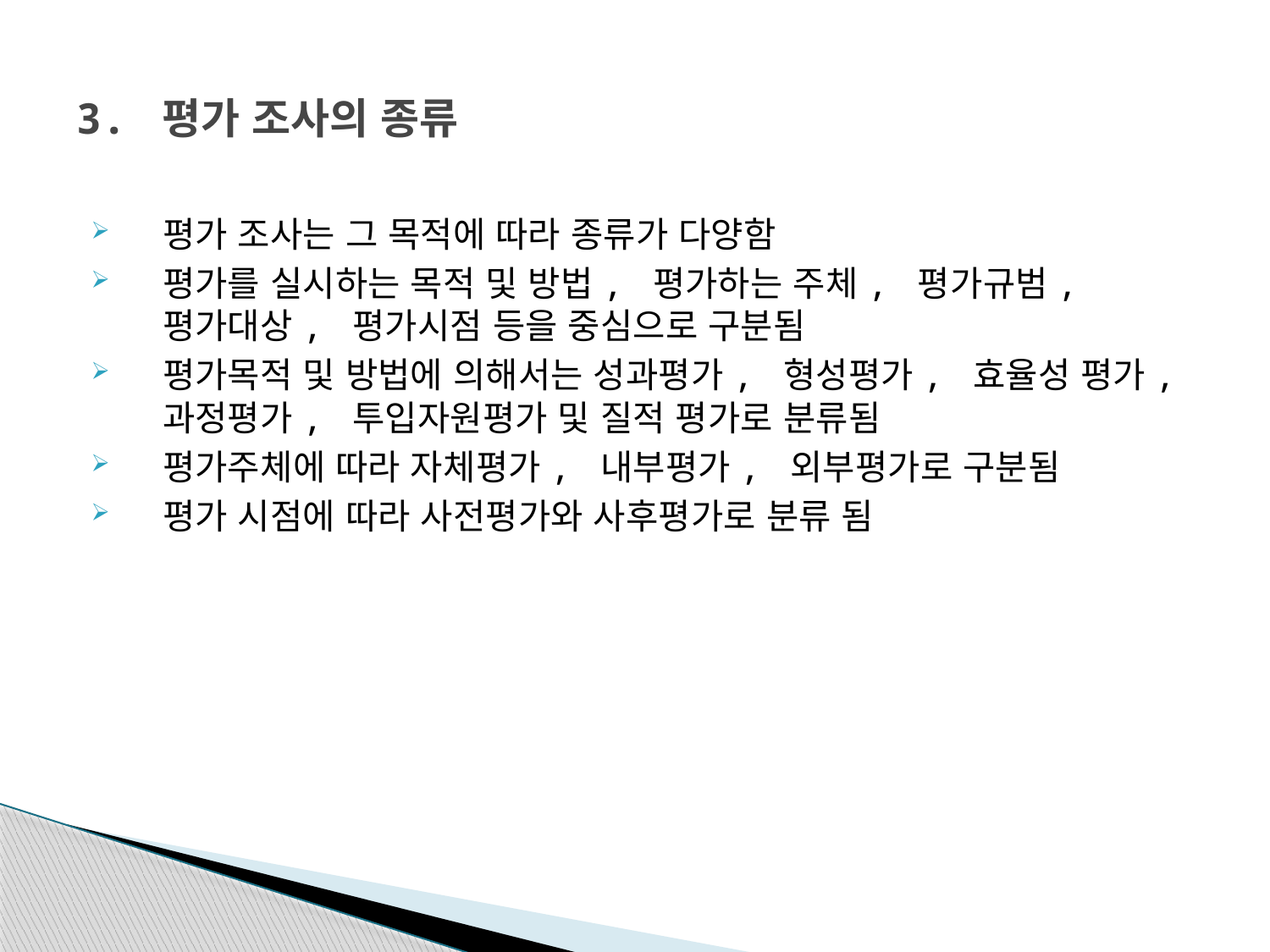

# 3. 평가 조사의 종류
평가 조사는 그 목적에 따라 종류가 다양함
평가를 실시하는 목적 및 방법, 평가하는 주체, 평가규범, 평가대상, 평가시점 등을 중심으로 구분됨
평가목적 및 방법에 의해서는 성과평가, 형성평가, 효율성 평가, 과정평가, 투입자원평가 및 질적 평가로 분류됨
평가주체에 따라 자체평가, 내부평가, 외부평가로 구분됨
평가 시점에 따라 사전평가와 사후평가로 분류 됨